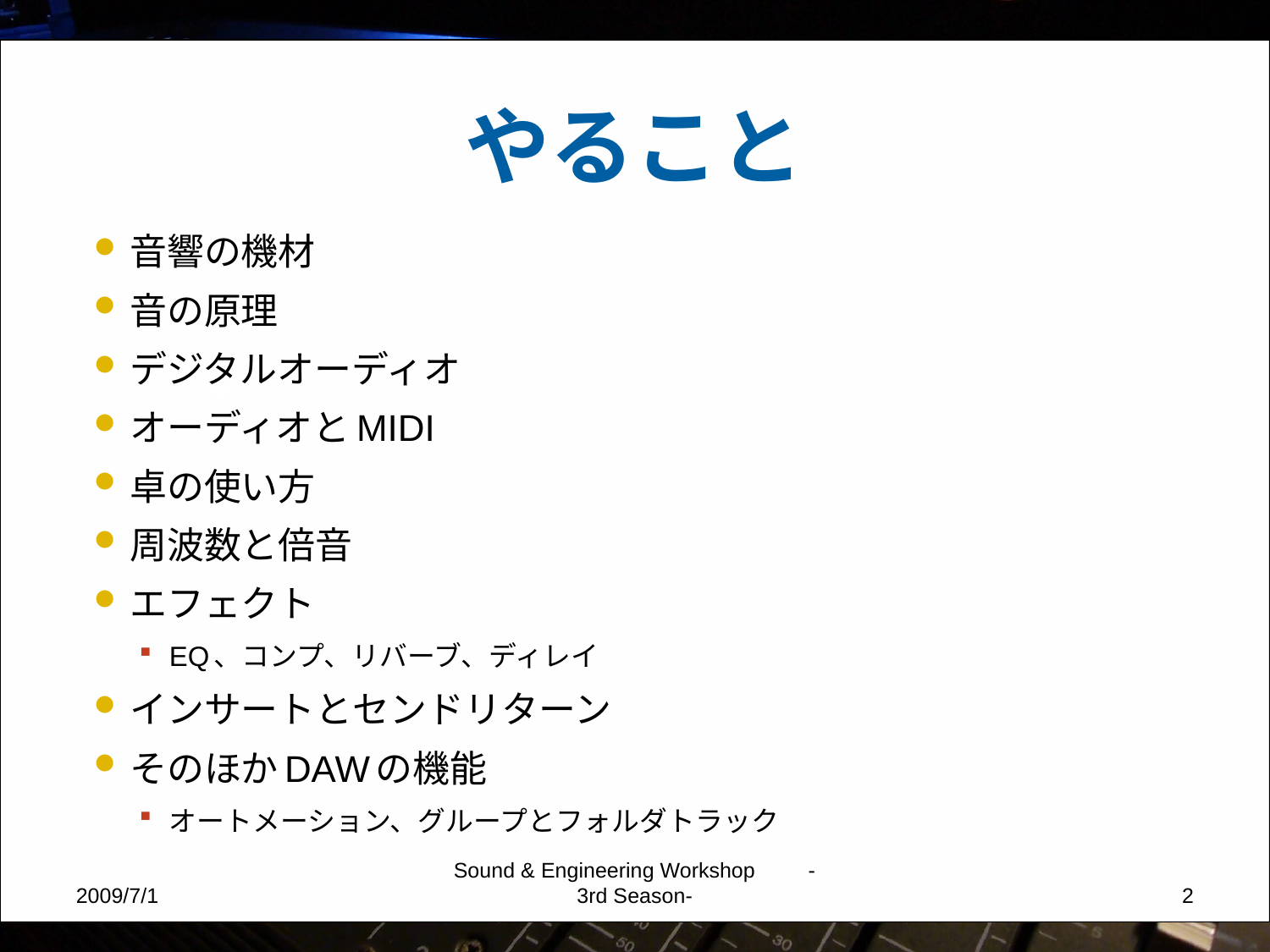

# やること
音響の機材
音の原理
デジタルオーディオ
オーディオとMIDI
卓の使い方
周波数と倍音
エフェクト
EQ、コンプ、リバーブ、ディレイ
インサートとセンドリターン
そのほかDAWの機能
オートメーション、グループとフォルダトラック
2009/7/1
Sound & Engineering Workshop         -3rd Season-
2